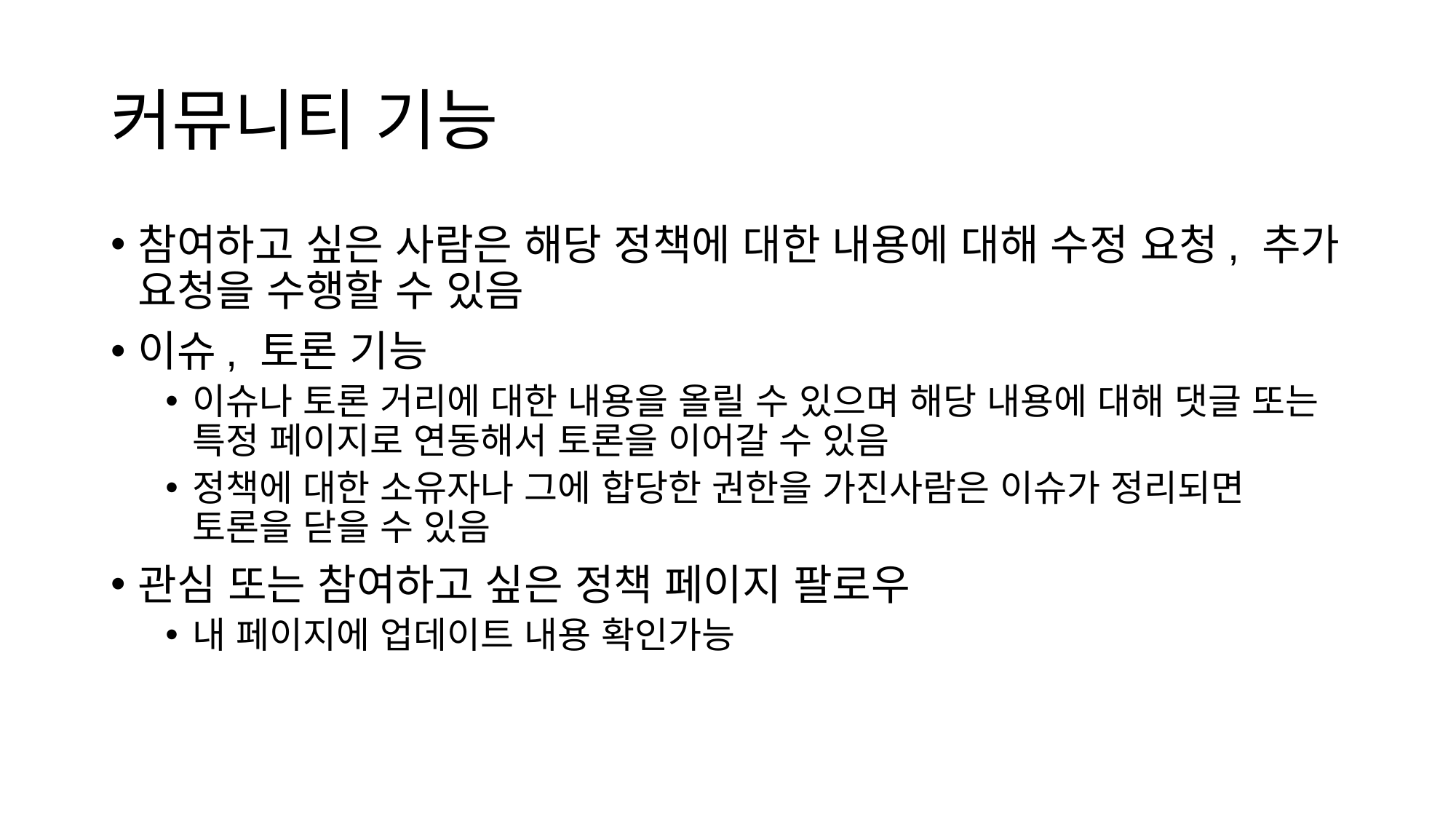

# 커뮤니티 기능
참여하고 싶은 사람은 해당 정책에 대한 내용에 대해 수정 요청, 추가 요청을 수행할 수 있음
이슈, 토론 기능
이슈나 토론 거리에 대한 내용을 올릴 수 있으며 해당 내용에 대해 댓글 또는 특정 페이지로 연동해서 토론을 이어갈 수 있음
정책에 대한 소유자나 그에 합당한 권한을 가진사람은 이슈가 정리되면 토론을 닫을 수 있음
관심 또는 참여하고 싶은 정책 페이지 팔로우
내 페이지에 업데이트 내용 확인가능